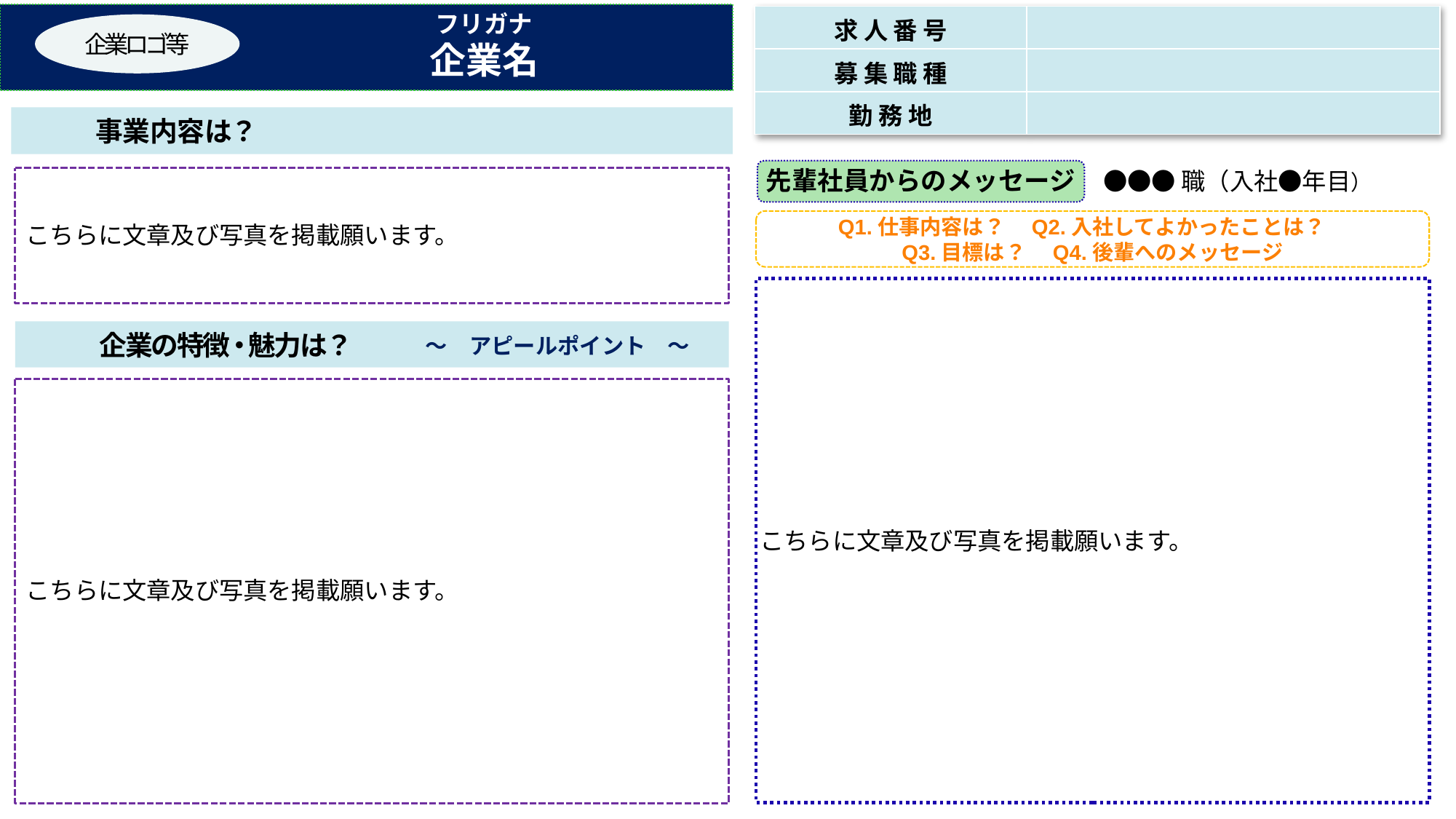

フリガナ
企業名

| 求 人 番 号 |  |
| --- | --- |
| 募 集 職 種 |  |
| 勤 務 地 |  |
企 業 ロ ゴ 等
１企業につき、１枚のPRシートの提出をお願いします。求人番号が２つある場合は、２つの求人番号・募集職種を記載ください。
　　　事   業   内   容   は  ？
先輩社員からのメッセージ
●●●職（入社●年目）
こちらに文章及び写真を掲載願います。
Q1.仕事内容は？　Q2.入社してよかったことは？
Q3.目標は？　Q4.後輩へのメッセージ
各カラーは指定ではありませんので、企業カラー等がありましたら変更していただいて構いません。
こちらに文章及び写真を掲載願います。
　　　企  業  の  特  徴・魅  力  は  ？
　～　アピールポイント　～
こちらに文章及び写真を掲載願います。
「先輩社員からのメッセージ」の質問は参考に記載しています。質問内容及び質問数は自由に設定ください。
「先輩社員からのメッセージ」の記載を推奨しますが、難しい場合は、この欄を削除し、「事業内容」や「企業の特徴・魅力」欄を拡大していただいても構いません。